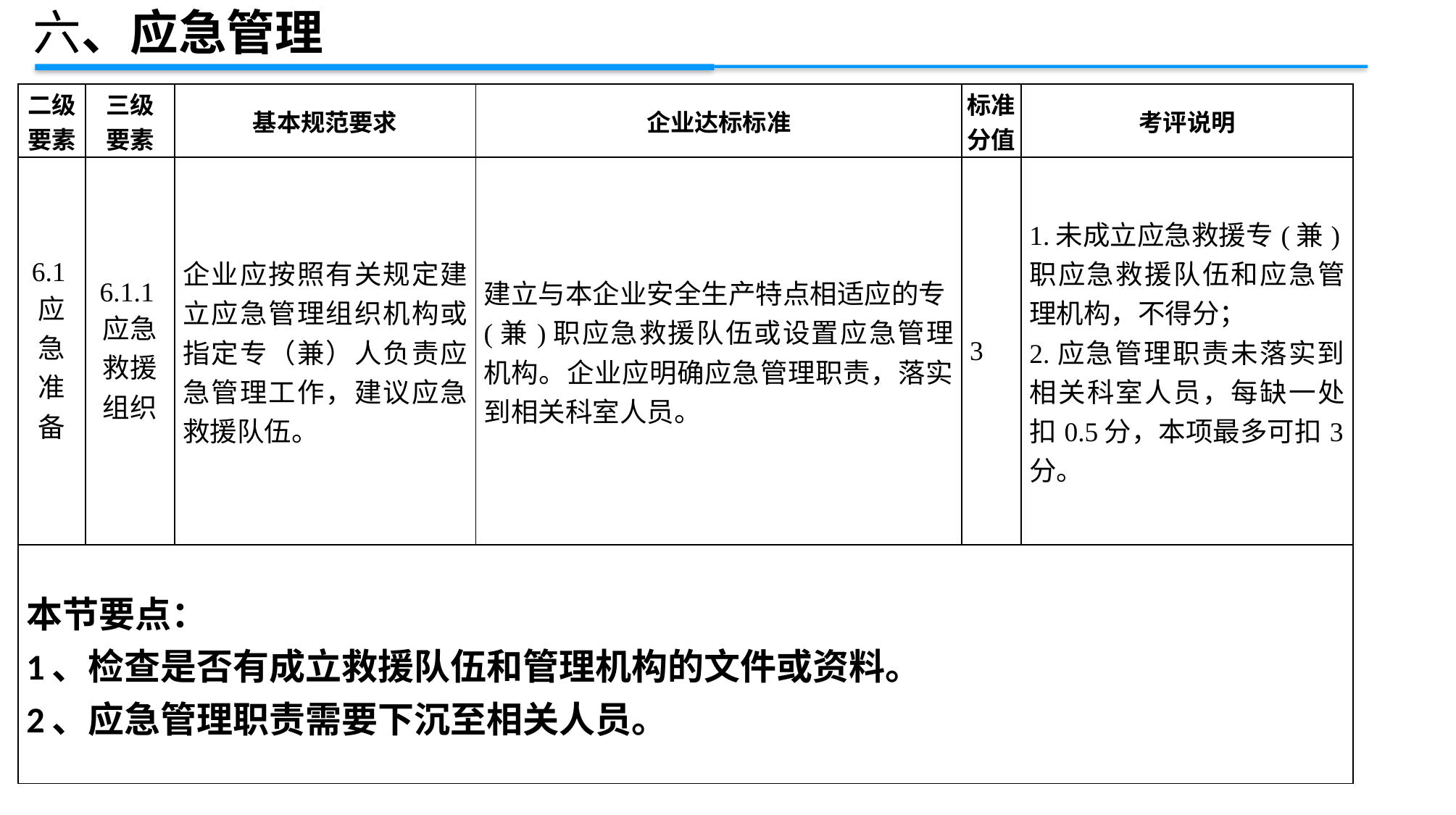

六、应急管理

| 二级 要素 | 三级 要素 | 基本规范要求 | 企业达标标准 | 标准 分值 | 考评说明 |
| --- | --- | --- | --- | --- | --- |
| 6.1应急准备 | 6.1.1应急救援组织 | 企业应按照有关规定建立应急管理组织机构或指定专（兼）人负责应急管理工作，建议应急救援队伍。 | 建立与本企业安全生产特点相适应的专(兼)职应急救援队伍或设置应急管理机构。企业应明确应急管理职责，落实到相关科室人员。 | 3 | 1.未成立应急救援专(兼)职应急救援队伍和应急管理机构，不得分； 2.应急管理职责未落实到相关科室人员，每缺一处扣0.5分，本项最多可扣3分。 |
| 本节要点： 1、检查是否有成立救援队伍和管理机构的文件或资料。 2、应急管理职责需要下沉至相关人员。 |  |  |  |  |  |